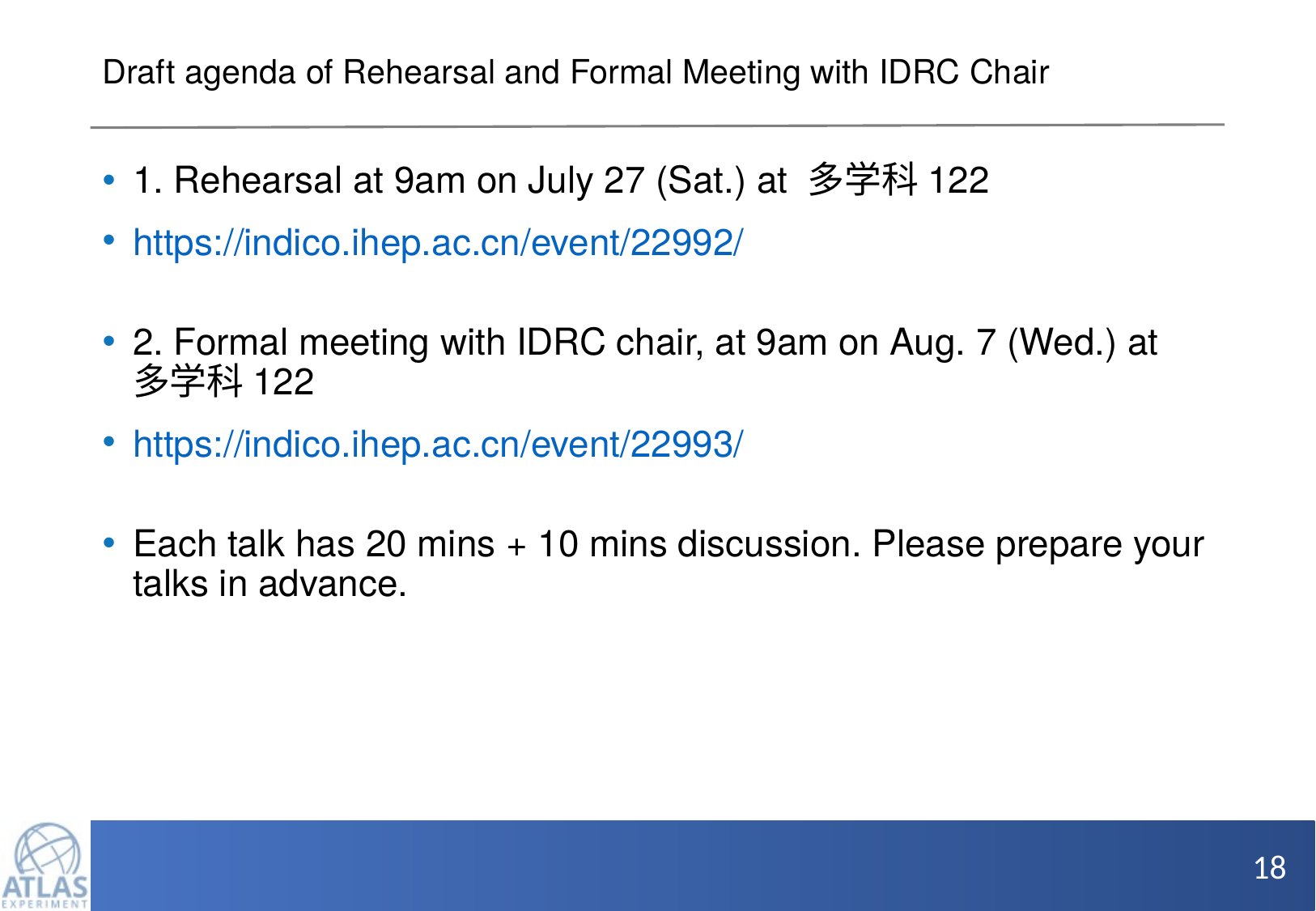

# Draft agenda of Rehearsal and Formal Meeting with IDRC Chair
1. Rehearsal at 9am on July 27 (Sat.) at 多学科122
https://indico.ihep.ac.cn/event/22992/
2. Formal meeting with IDRC chair, at 9am on Aug. 7 (Wed.) at 多学科122
https://indico.ihep.ac.cn/event/22993/
Each talk has 20 mins + 10 mins discussion. Please prepare your talks in advance.